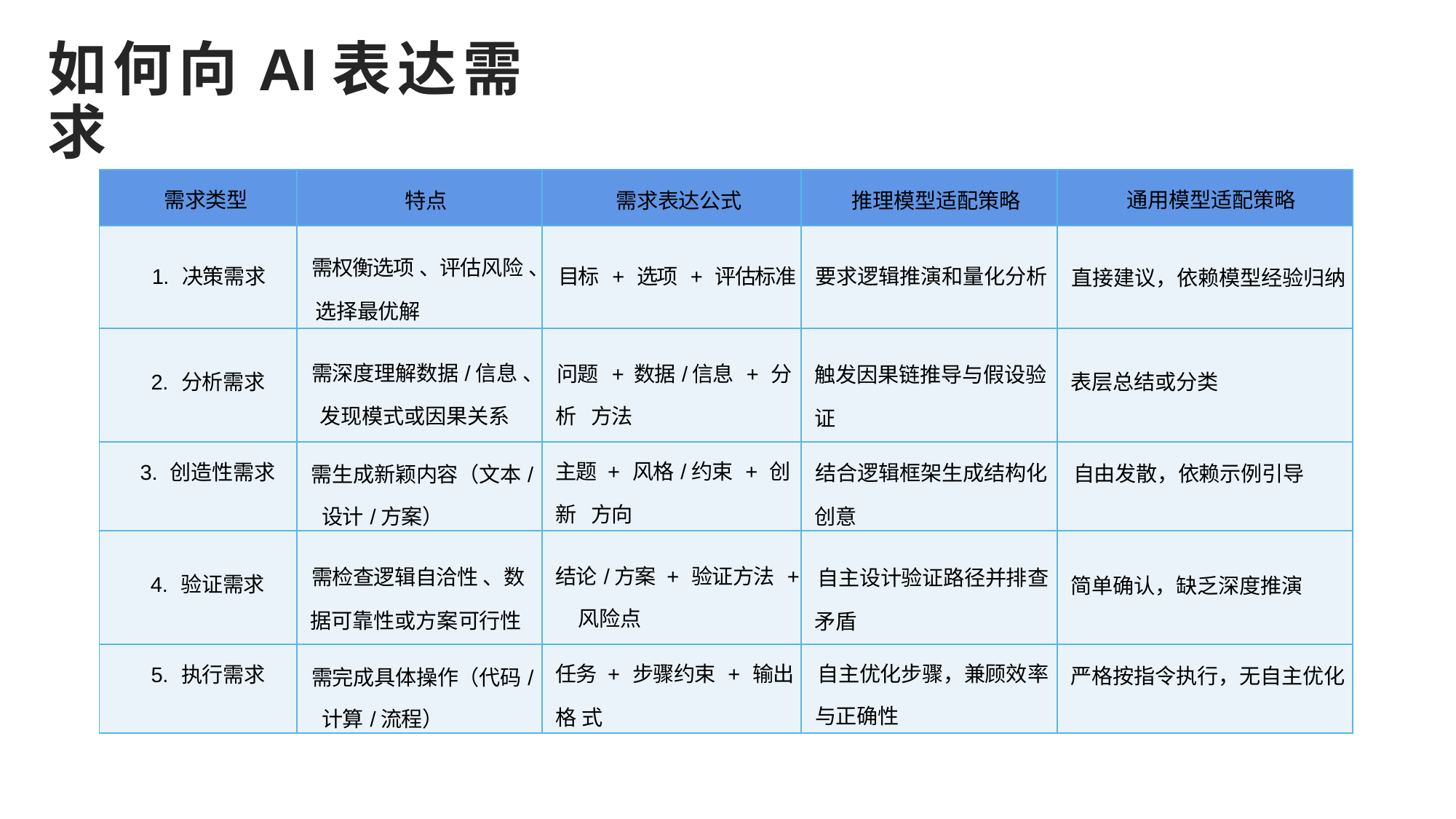

如何向AI表达需求
| 需求类型 | 特点 | 需求表达公式 | 推理模型适配策略 | 通用模型适配策略 |
| --- | --- | --- | --- | --- |
| 1. 决策需求 | 需权衡选项 、评估风险 、 选择最优解 | 目标 + 选项 + 评估标准 | 要求逻辑推演和量化分析 | 直接建议，依赖模型经验归纳 |
| 2. 分析需求 | 需深度理解数据/信息 、 发现模式或因果关系 | 问题 + 数据/信息 + 分析 方法 | 触发因果链推导与假设验 证 | 表层总结或分类 |
| 3. 创造性需求 | 需生成新颖内容（文本/ 设计/方案） | 主题 + 风格/约束 + 创新 方向 | 结合逻辑框架生成结构化 创意 | 自由发散，依赖示例引导 |
| 4. 验证需求 | 需检查逻辑自洽性 、数 据可靠性或方案可行性 | 结论/方案 + 验证方法 + 风险点 | 自主设计验证路径并排查 矛盾 | 简单确认，缺乏深度推演 |
| 5. 执行需求 | 需完成具体操作（代码/ 计算/流程） | 任务 + 步骤约束 + 输出格 式 | 自主优化步骤，兼顾效率 与正确性 | 严格按指令执行，无自主优化 |